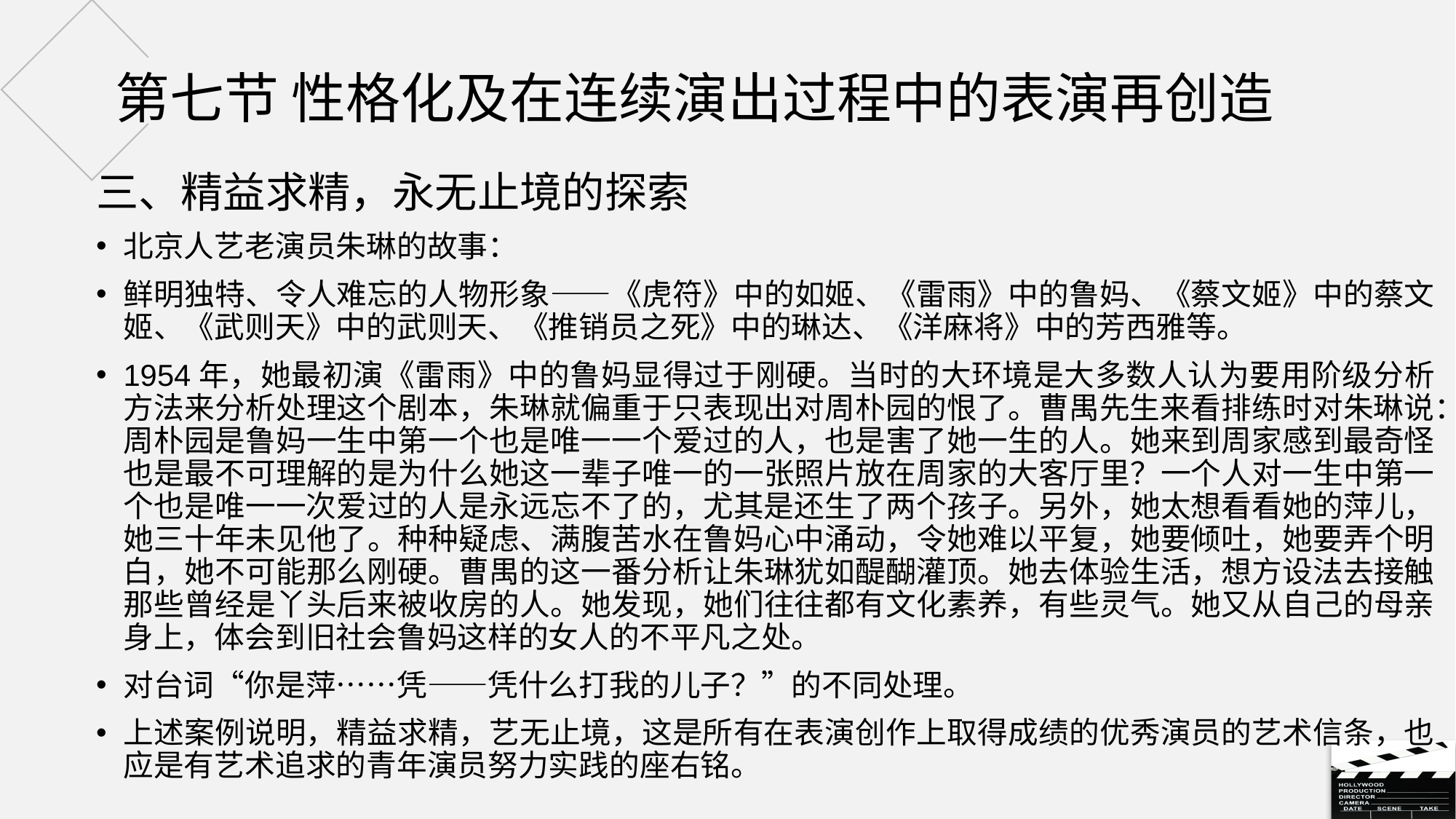

# 第七节 性格化及在连续演出过程中的表演再创造
三、精益求精，永无止境的探索
北京人艺老演员朱琳的故事：
鲜明独特、令人难忘的人物形象——《虎符》中的如姬、《雷雨》中的鲁妈、《蔡文姬》中的蔡文姬、《武则天》中的武则天、《推销员之死》中的琳达、《洋麻将》中的芳西雅等。
1954年，她最初演《雷雨》中的鲁妈显得过于刚硬。当时的大环境是大多数人认为要用阶级分析方法来分析处理这个剧本，朱琳就偏重于只表现出对周朴园的恨了。曹禺先生来看排练时对朱琳说：周朴园是鲁妈一生中第一个也是唯一一个爱过的人，也是害了她一生的人。她来到周家感到最奇怪也是最不可理解的是为什么她这一辈子唯一的一张照片放在周家的大客厅里？一个人对一生中第一个也是唯一一次爱过的人是永远忘不了的，尤其是还生了两个孩子。另外，她太想看看她的萍儿，她三十年未见他了。种种疑虑、满腹苦水在鲁妈心中涌动，令她难以平复，她要倾吐，她要弄个明白，她不可能那么刚硬。曹禺的这一番分析让朱琳犹如醍醐灌顶。她去体验生活，想方设法去接触那些曾经是丫头后来被收房的人。她发现，她们往往都有文化素养，有些灵气。她又从自己的母亲身上，体会到旧社会鲁妈这样的女人的不平凡之处。
对台词“你是萍……凭——凭什么打我的儿子？”的不同处理。
上述案例说明，精益求精，艺无止境，这是所有在表演创作上取得成绩的优秀演员的艺术信条，也应是有艺术追求的青年演员努力实践的座右铭。